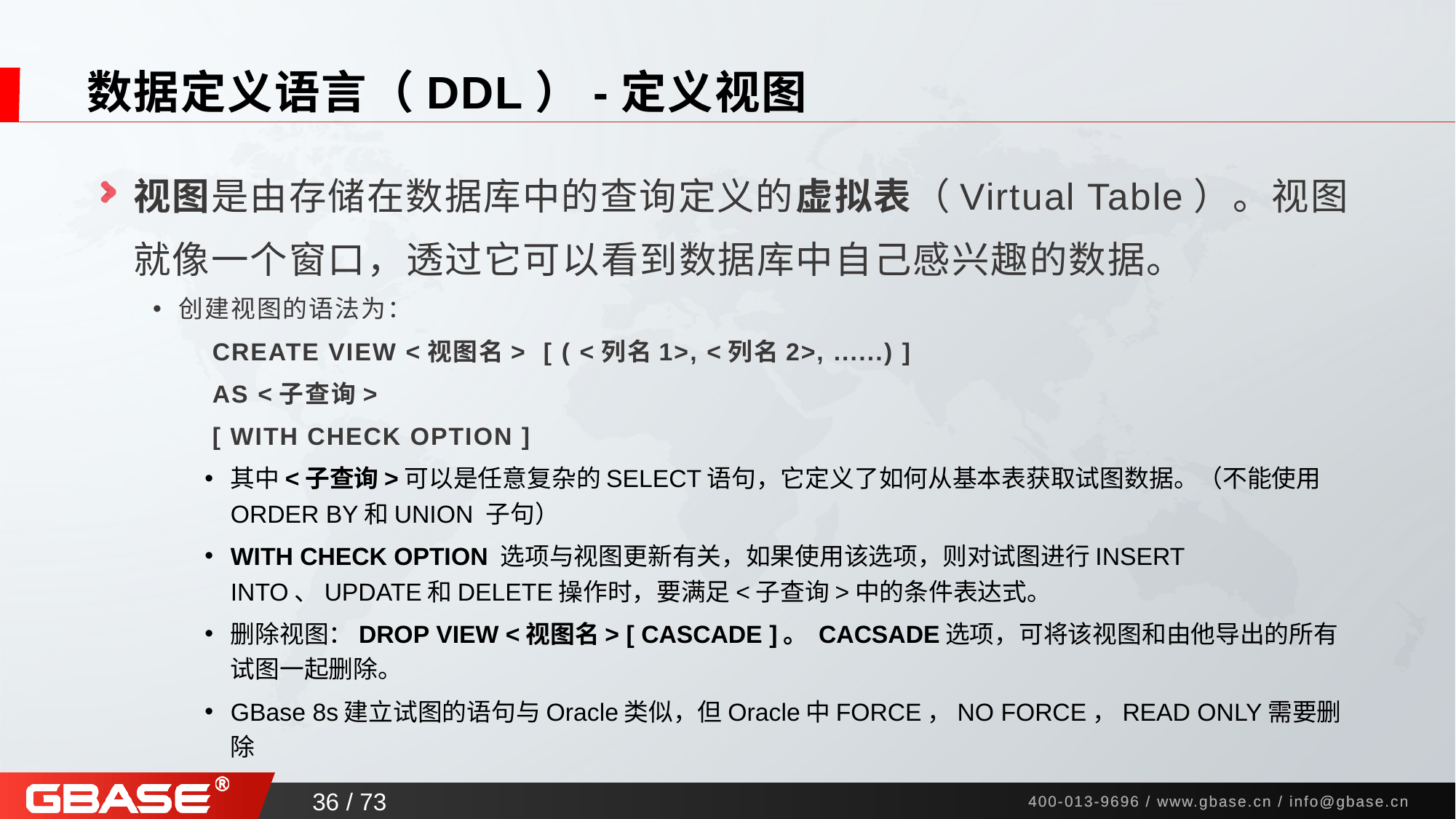

# 数据定义语言（DDL）-定义视图
视图是由存储在数据库中的查询定义的虚拟表（Virtual Table）。视图就像一个窗口，透过它可以看到数据库中自己感兴趣的数据。
创建视图的语法为：
    CREATE VIEW <视图名>  [ ( <列名1>, <列名2>, ......) ]
    AS <子查询>
    [ WITH CHECK OPTION ]
其中<子查询>可以是任意复杂的SELECT语句，它定义了如何从基本表获取试图数据。（不能使用ORDER BY和UNION 子句）
WITH CHECK OPTION 选项与视图更新有关，如果使用该选项，则对试图进行INSERT INTO、UPDATE和DELETE操作时，要满足<子查询>中的条件表达式。
删除视图：DROP VIEW <视图名> [ CASCADE ]。 CACSADE选项，可将该视图和由他导出的所有试图一起删除。
GBase 8s建立试图的语句与Oracle类似，但Oracle中FORCE，NO FORCE，READ ONLY需要删除